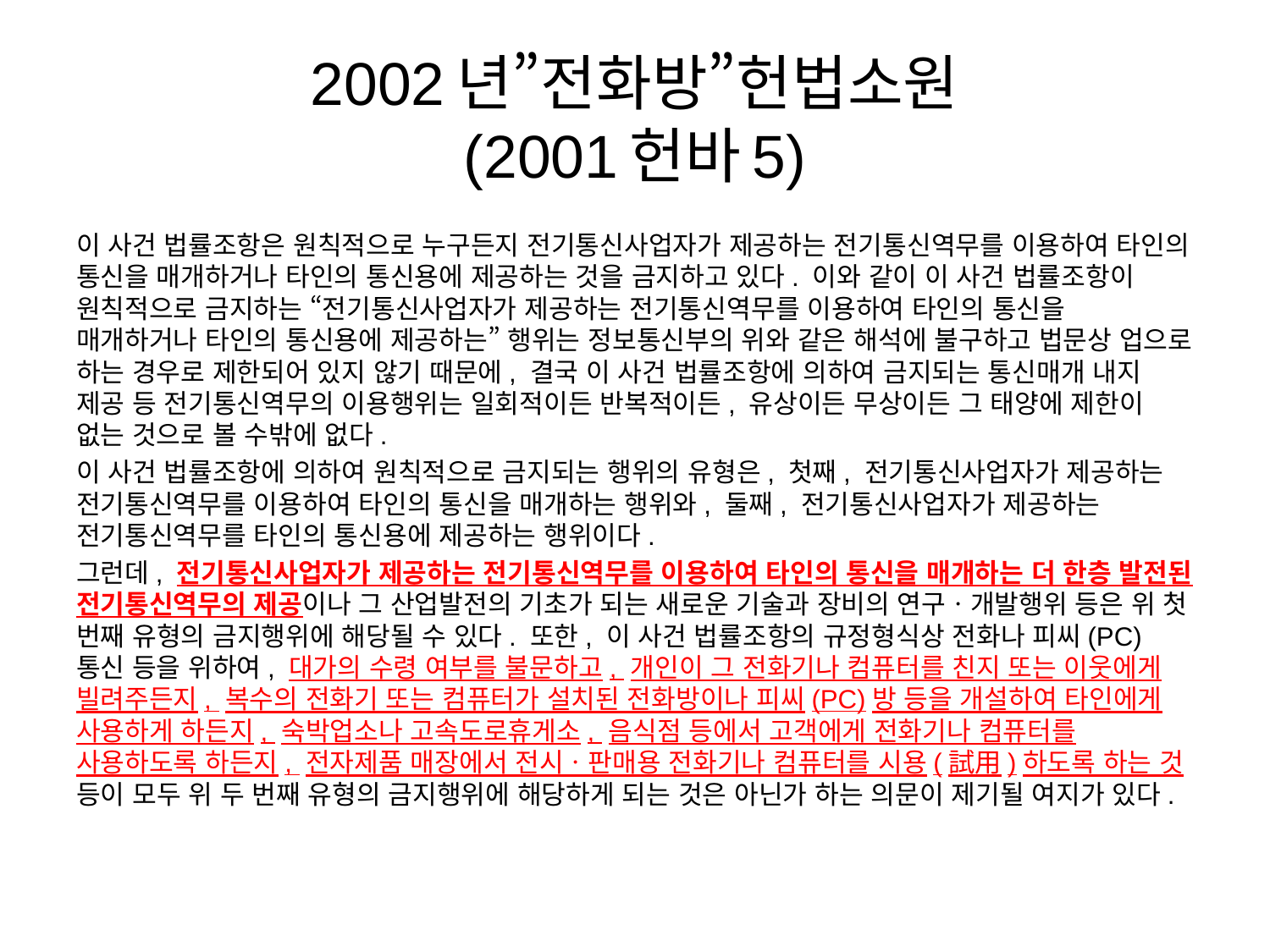

# 2002년”전화방”헌법소원 (2001헌바5)
이 사건 법률조항은 원칙적으로 누구든지 전기통신사업자가 제공하는 전기통신역무를 이용하여 타인의 통신을 매개하거나 타인의 통신용에 제공하는 것을 금지하고 있다. 이와 같이 이 사건 법률조항이 원칙적으로 금지하는 “전기통신사업자가 제공하는 전기통신역무를 이용하여 타인의 통신을 매개하거나 타인의 통신용에 제공하는” 행위는 정보통신부의 위와 같은 해석에 불구하고 법문상 업으로 하는 경우로 제한되어 있지 않기 때문에, 결국 이 사건 법률조항에 의하여 금지되는 통신매개 내지 제공 등 전기통신역무의 이용행위는 일회적이든 반복적이든, 유상이든 무상이든 그 태양에 제한이 없는 것으로 볼 수밖에 없다.
이 사건 법률조항에 의하여 원칙적으로 금지되는 행위의 유형은, 첫째, 전기통신사업자가 제공하는 전기통신역무를 이용하여 타인의 통신을 매개하는 행위와, 둘째, 전기통신사업자가 제공하는 전기통신역무를 타인의 통신용에 제공하는 행위이다.
그런데, 전기통신사업자가 제공하는 전기통신역무를 이용하여 타인의 통신을 매개하는 더 한층 발전된 전기통신역무의 제공이나 그 산업발전의 기초가 되는 새로운 기술과 장비의 연구ㆍ개발행위 등은 위 첫 번째 유형의 금지행위에 해당될 수 있다. 또한, 이 사건 법률조항의 규정형식상 전화나 피씨(PC)통신 등을 위하여, 대가의 수령 여부를 불문하고, 개인이 그 전화기나 컴퓨터를 친지 또는 이웃에게 빌려주든지, 복수의 전화기 또는 컴퓨터가 설치된 전화방이나 피씨(PC)방 등을 개설하여 타인에게 사용하게 하든지, 숙박업소나 고속도로휴게소, 음식점 등에서 고객에게 전화기나 컴퓨터를 사용하도록 하든지, 전자제품 매장에서 전시ㆍ판매용 전화기나 컴퓨터를 시용(試用)하도록 하는 것 등이 모두 위 두 번째 유형의 금지행위에 해당하게 되는 것은 아닌가 하는 의문이 제기될 여지가 있다.